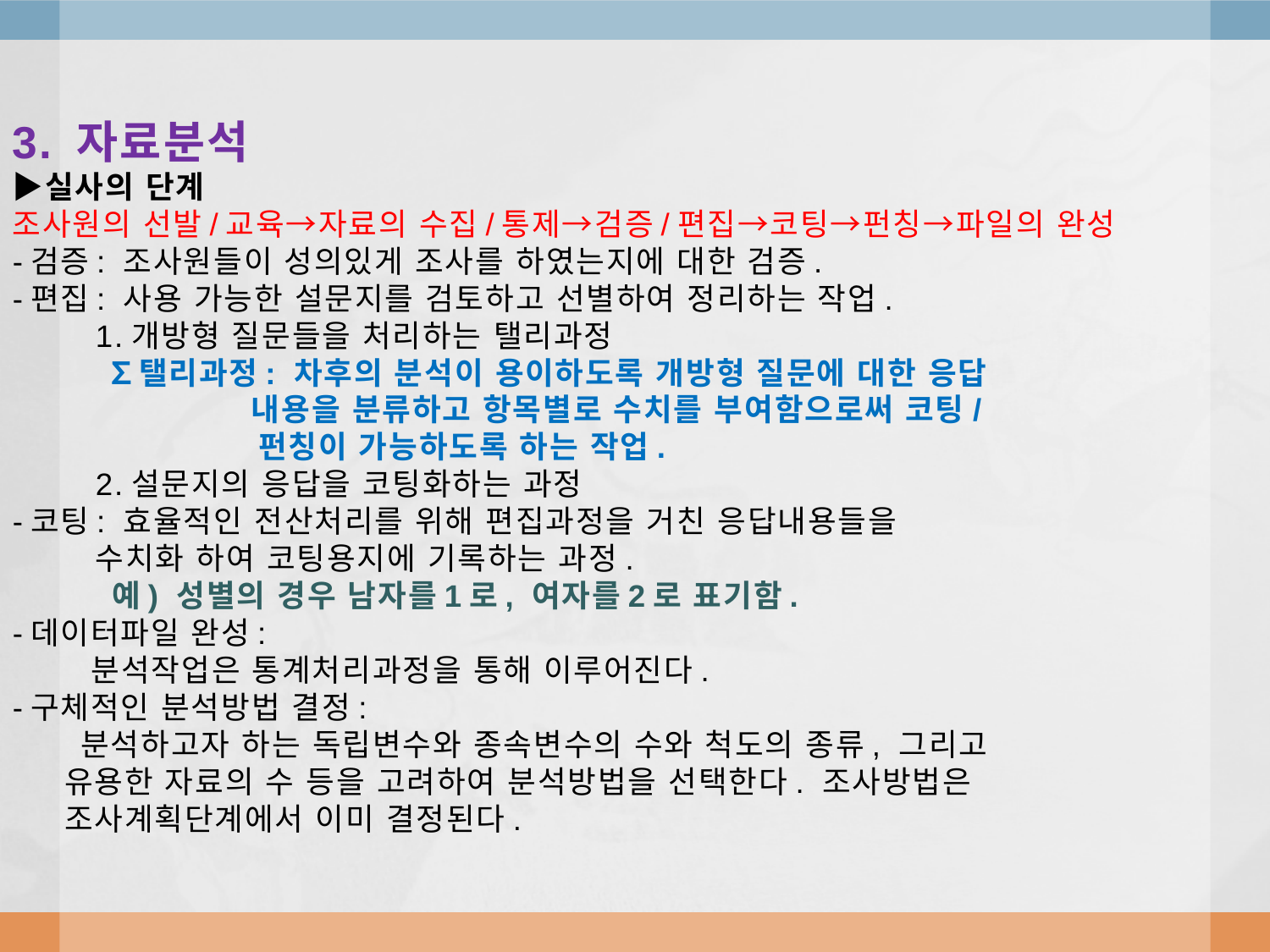

# 3. 자료분석 ▶실사의 단계 조사원의 선발/교육→자료의 수집/통제→검증/편집→코팅→펀칭→파일의 완성 -검증: 조사원들이 성의있게 조사를 하였는지에 대한 검증. -편집: 사용 가능한 설문지를 검토하고 선별하여 정리하는 작업. 1.개방형 질문들을 처리하는 탤리과정 ∑탤리과정: 차후의 분석이 용이하도록 개방형 질문에 대한 응답 내용을 분류하고 항목별로 수치를 부여함으로써 코팅/ 펀칭이 가능하도록 하는 작업. 2.설문지의 응답을 코팅화하는 과정 -코팅: 효율적인 전산처리를 위해 편집과정을 거친 응답내용들을 수치화 하여 코팅용지에 기록하는 과정. 예) 성별의 경우 남자를1로, 여자를2로 표기함. -데이터파일 완성: 분석작업은 통계처리과정을 통해 이루어진다. -구체적인 분석방법 결정: 분석하고자 하는 독립변수와 종속변수의 수와 척도의 종류, 그리고 유용한 자료의 수 등을 고려하여 분석방법을 선택한다. 조사방법은 조사계획단계에서 이미 결정된다.